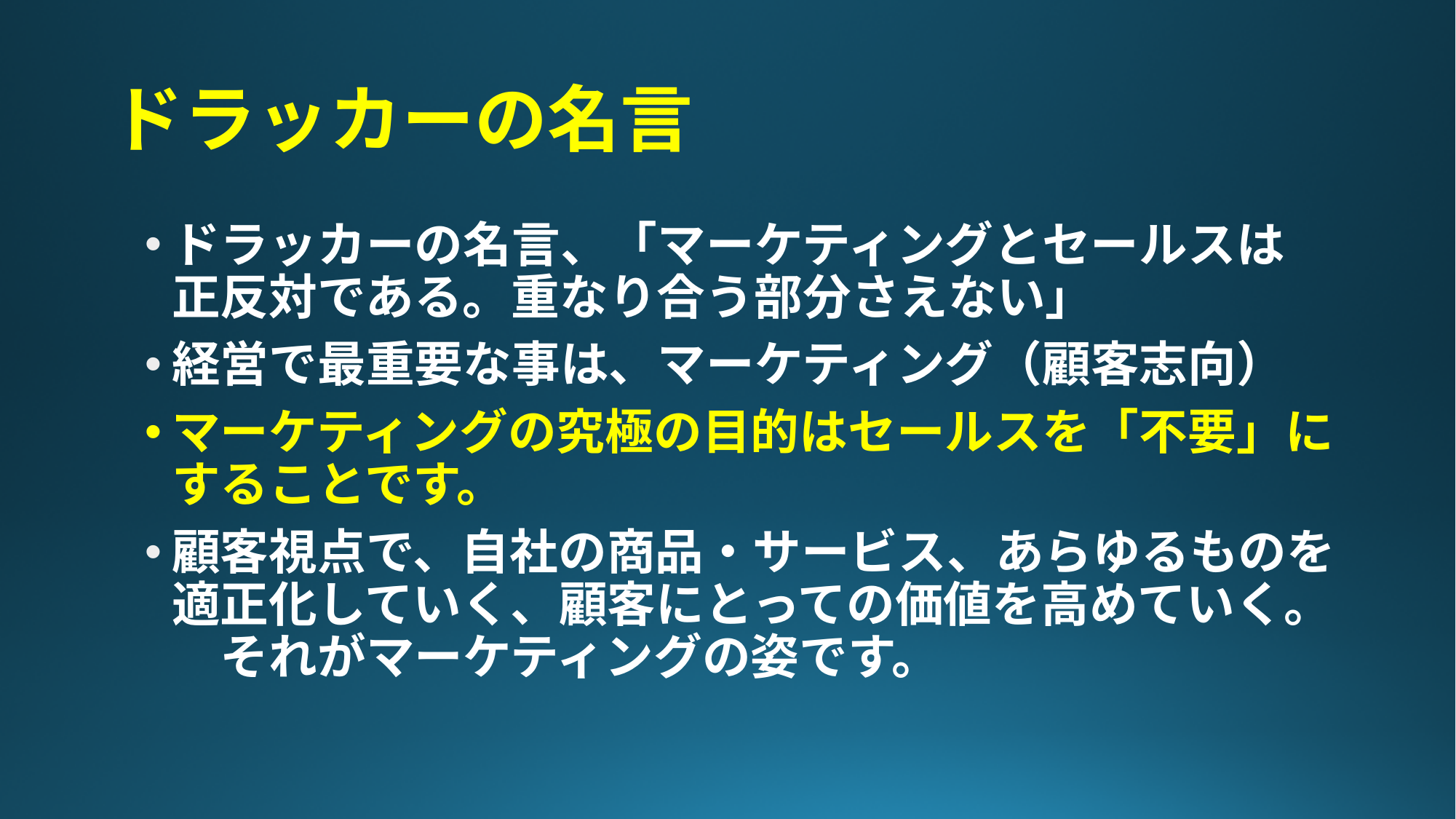

# ドラッカーの名言
ドラッカーの名言、「マーケティングとセールスは　正反対である。重なり合う部分さえない」
経営で最重要な事は、マーケティング（顧客志向）
マーケティングの究極の目的はセールスを「不要」にすることです。
顧客視点で、自社の商品・サービス、あらゆるものを適正化していく、顧客にとっての価値を高めていく。　それがマーケティングの姿です。